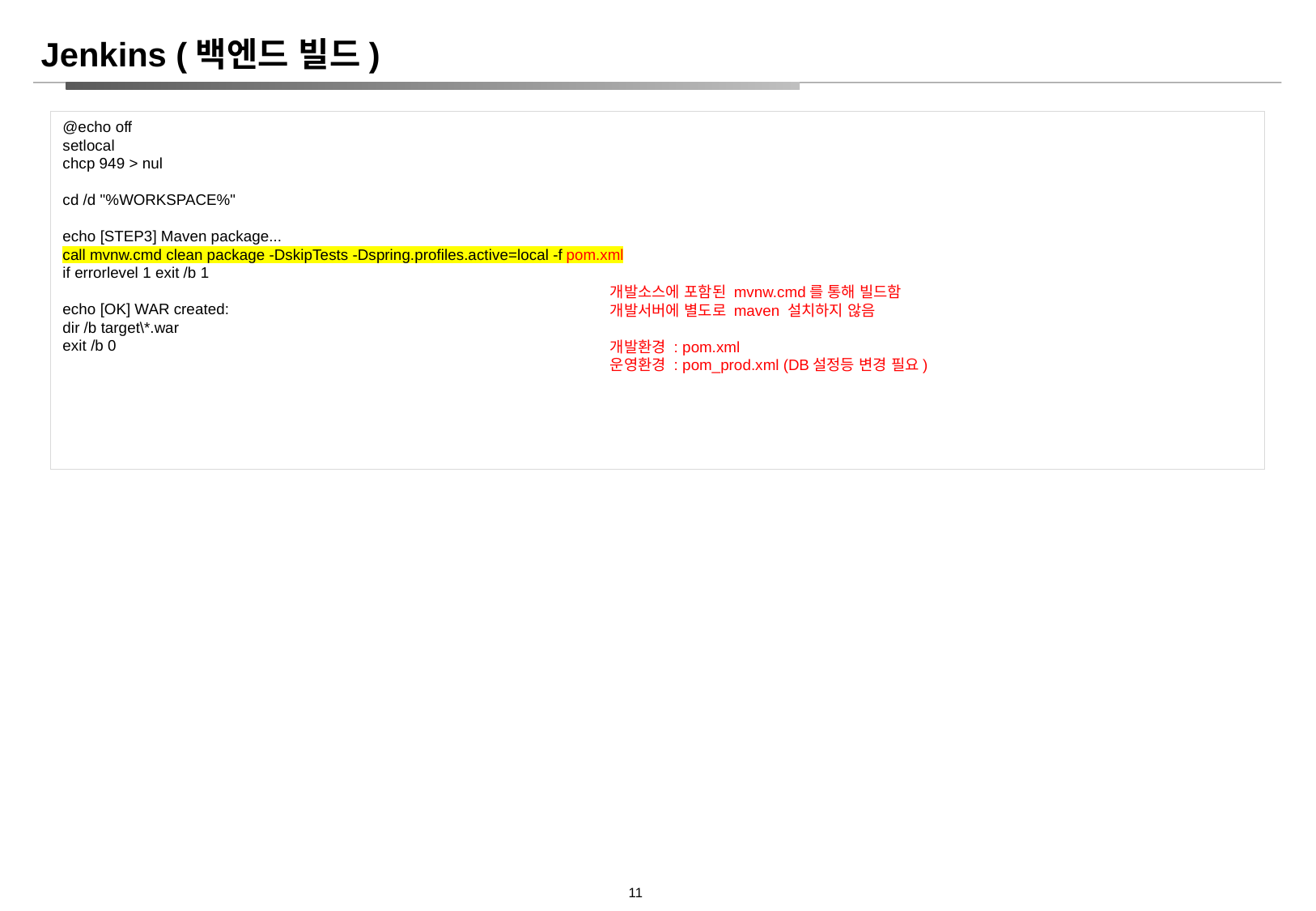

Jenkins (백엔드 빌드)
@echo off
setlocal
chcp 949 > nul

cd /d "%WORKSPACE%"

echo [STEP3] Maven package...
call mvnw.cmd clean package -DskipTests -Dspring.profiles.active=local -f pom.xml
if errorlevel 1 exit /b 1

echo [OK] WAR created:
dir /b target\*.war
exit /b 0

개발소스에 포함된 mvnw.cmd를 통해 빌드함
개발서버에 별도로 maven 설치하지 않음

개발환경 : pom.xml
운영환경 : pom_prod.xml (DB설정등 변경 필요)